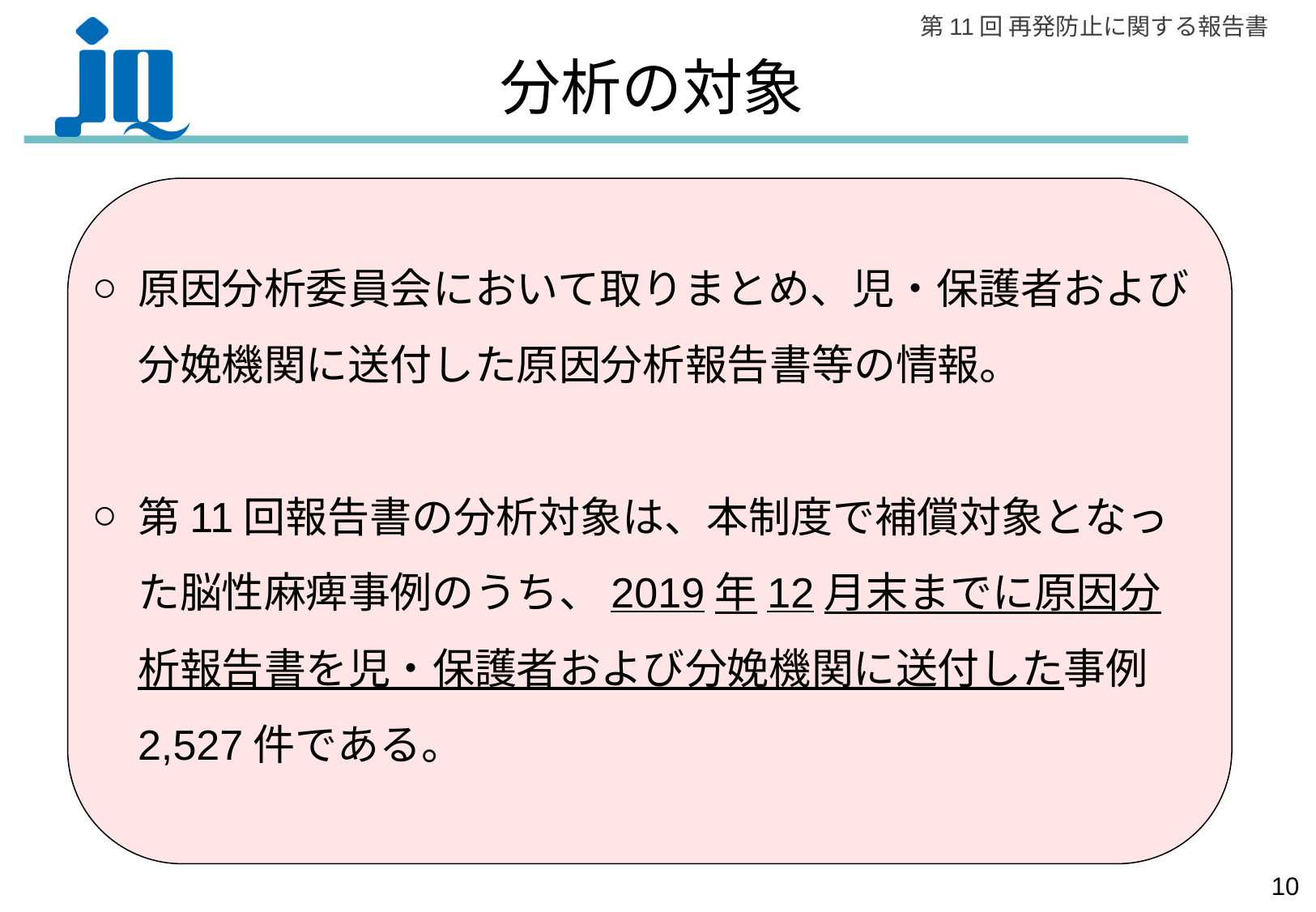

# 分析の対象

原因分析委員会において取りまとめ、児・保護者および分娩機関に送付した原因分析報告書等の情報。

第11回報告書の分析対象は、本制度で補償対象となった脳性麻痺事例のうち、2019年12月末までに原因分析報告書を児・保護者および分娩機関に送付した事例2,527件である。

10